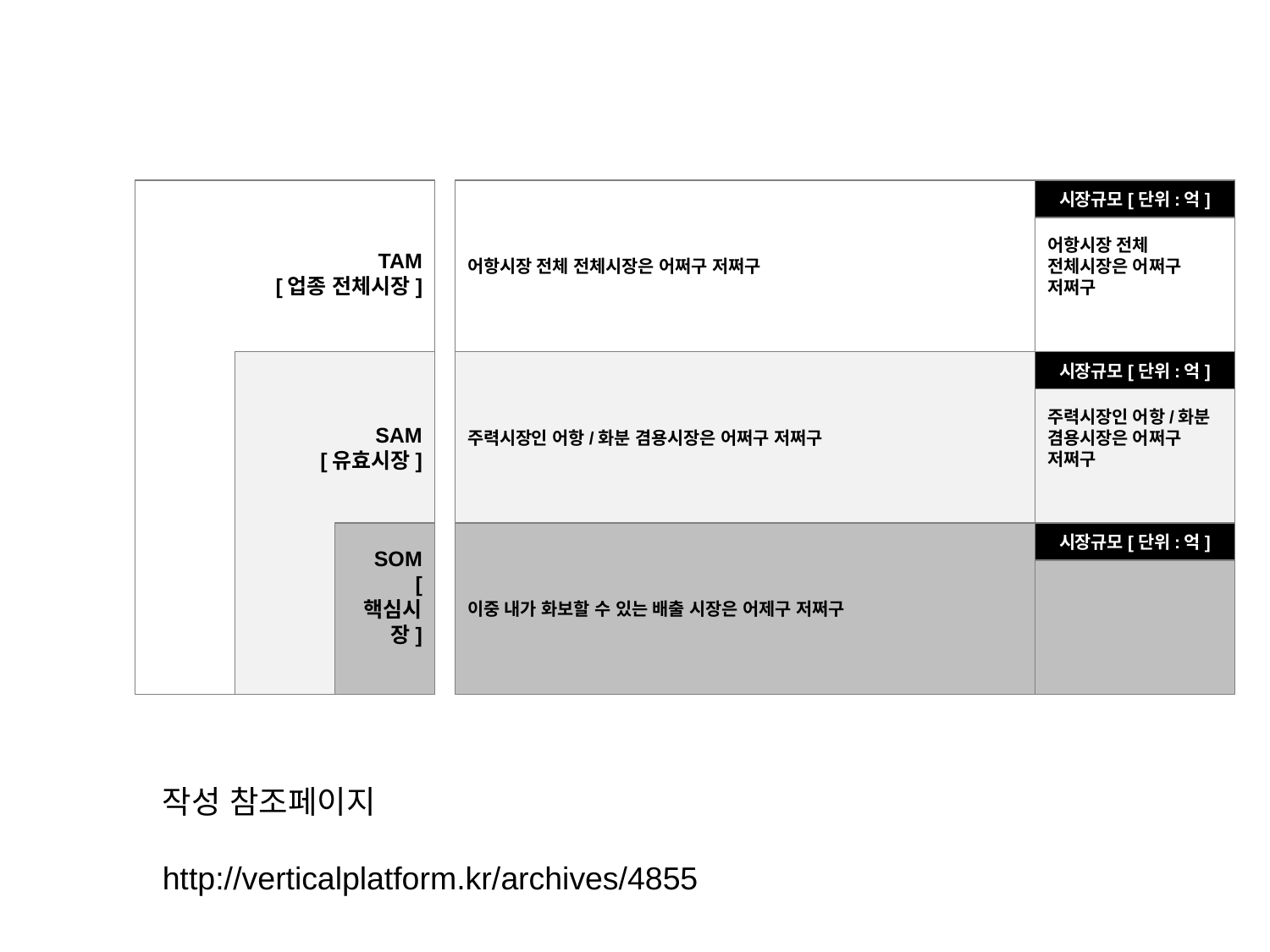

TAM
[업종 전체시장]

어항시장 전체 전체시장은 어쩌구 저쩌구
어항시장 전체 전체시장은 어쩌구 저쩌구
시장규모[단위:억]
SAM
[유효시장]

주력시장인 어항/화분 겸용시장은 어쩌구 저쩌구
주력시장인 어항/화분 겸용시장은 어쩌구 저쩌구
시장규모[단위:억]
SOM
[ 핵심시장]

이중 내가 화보할 수 있는 배출 시장은 어제구 저쩌구

시장규모[단위:억]
작성 참조페이지

http://verticalplatform.kr/archives/4855